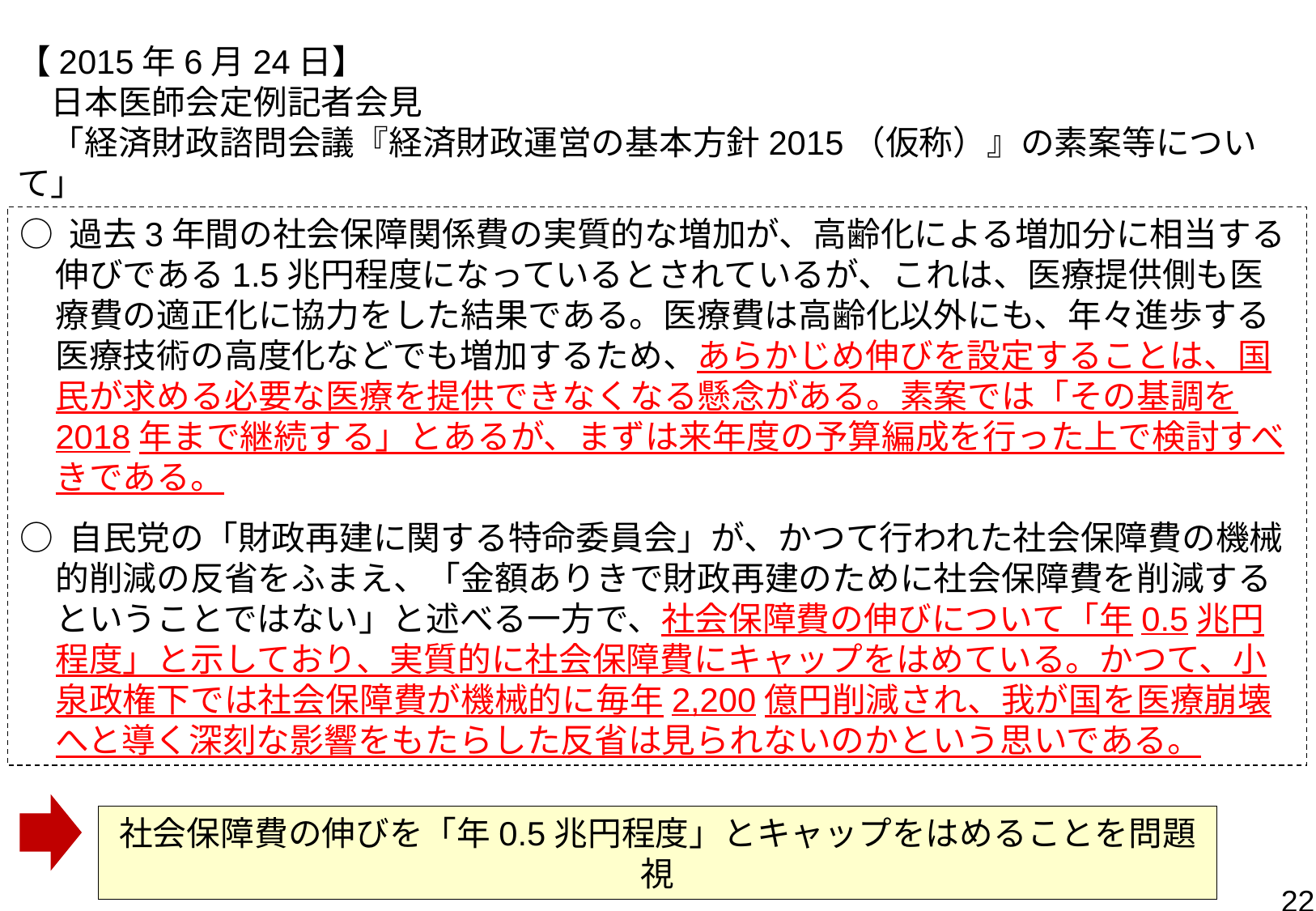

【2015年6月24日】
　日本医師会定例記者会見
　「経済財政諮問会議『経済財政運営の基本方針2015（仮称）』の素案等について」
○ 過去3年間の社会保障関係費の実質的な増加が、高齢化による増加分に相当する伸びである1.5兆円程度になっているとされているが、これは、医療提供側も医療費の適正化に協力をした結果である。医療費は高齢化以外にも、年々進歩する医療技術の高度化などでも増加するため、あらかじめ伸びを設定することは、国民が求める必要な医療を提供できなくなる懸念がある。素案では「その基調を2018年まで継続する」とあるが、まずは来年度の予算編成を行った上で検討すべきである。
○ 自民党の「財政再建に関する特命委員会」が、かつて行われた社会保障費の機械的削減の反省をふまえ、「金額ありきで財政再建のために社会保障費を削減するということではない」と述べる一方で、社会保障費の伸びについて「年0.5兆円程度」と示しており、実質的に社会保障費にキャップをはめている。かつて、小泉政権下では社会保障費が機械的に毎年2,200億円削減され、我が国を医療崩壊へと導く深刻な影響をもたらした反省は見られないのかという思いである。

社会保障費の伸びを「年0.5兆円程度」とキャップをはめることを問題視
22